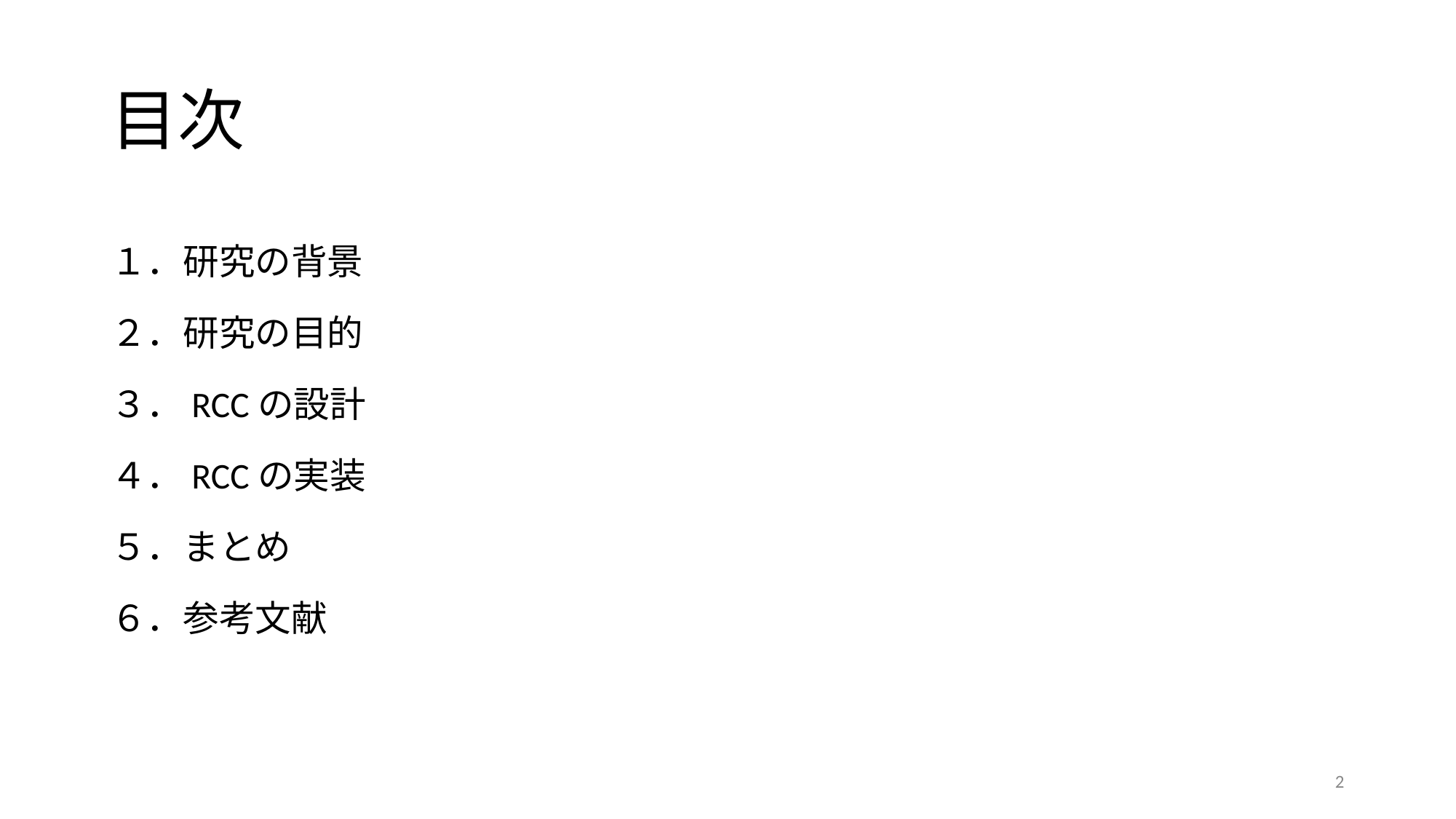

# 目次
１．研究の背景
２．研究の目的
３．RCCの設計
４．RCCの実装
５．まとめ
６．参考文献

2